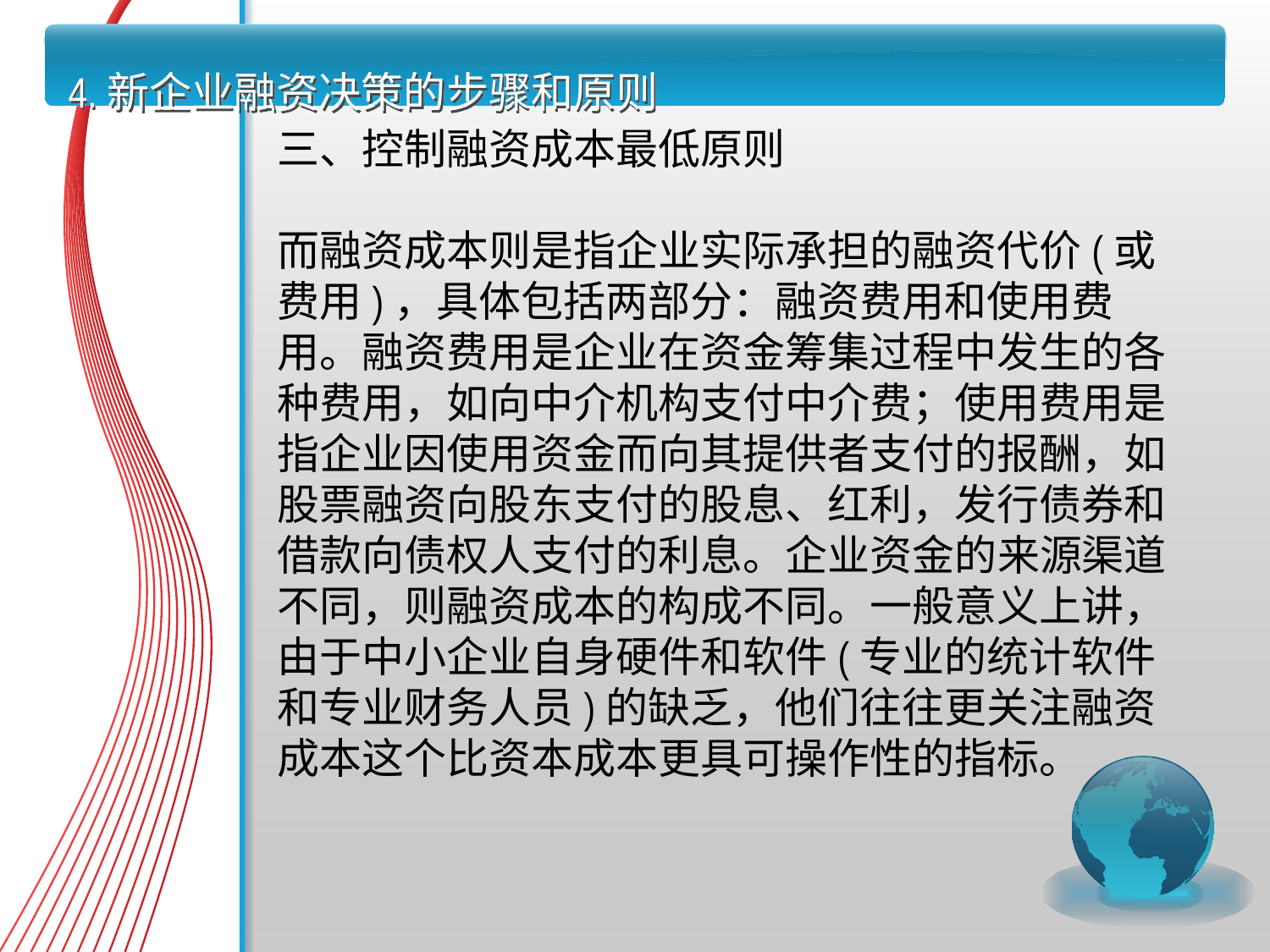

# 4.新企业融资决策的步骤和原则
三、控制融资成本最低原则

而融资成本则是指企业实际承担的融资代价(或费用)，具体包括两部分：融资费用和使用费用。融资费用是企业在资金筹集过程中发生的各种费用，如向中介机构支付中介费；使用费用是指企业因使用资金而向其提供者支付的报酬，如股票融资向股东支付的股息、红利，发行债券和借款向债权人支付的利息。企业资金的来源渠道不同，则融资成本的构成不同。一般意义上讲，由于中小企业自身硬件和软件(专业的统计软件和专业财务人员)的缺乏，他们往往更关注融资成本这个比资本成本更具可操作性的指标。